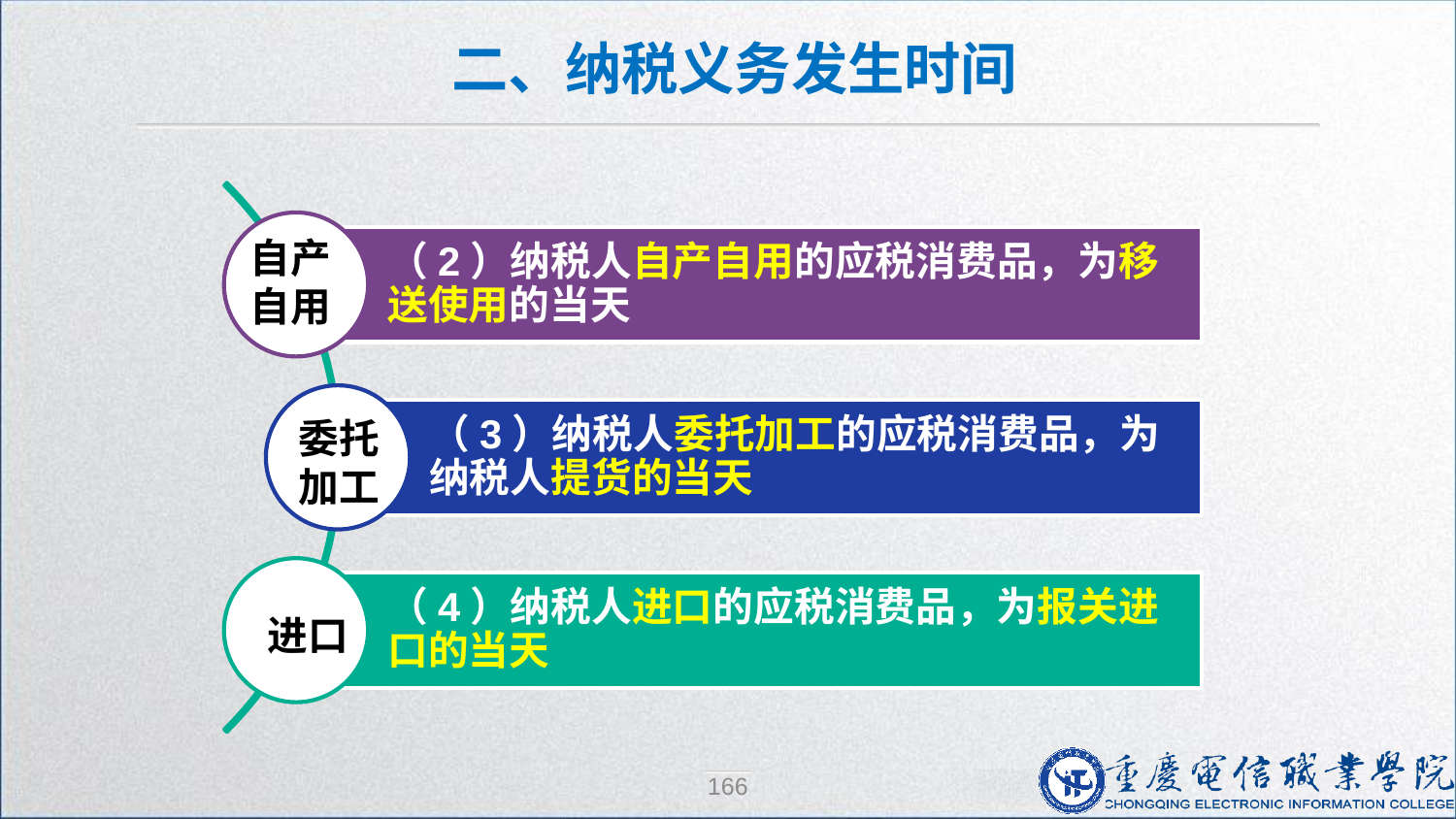

二、纳税义务发生时间
（2）纳税人自产自用的应税消费品，为移送使用的当天
（3）纳税人委托加工的应税消费品，为纳税人提货的当天
（4）纳税人进口的应税消费品，为报关进口的当天
自产
自用
委托
加工
进口
166